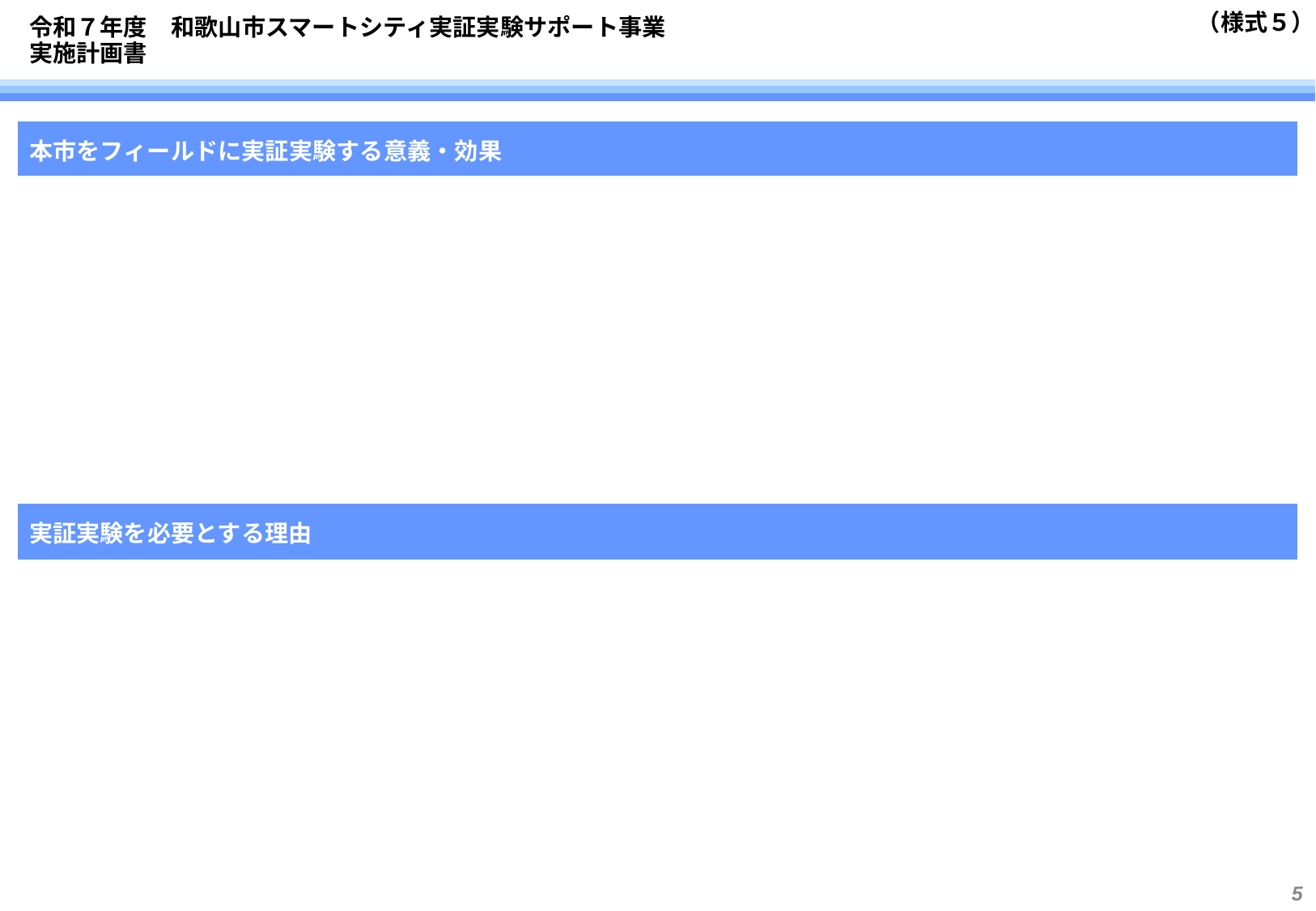

# 令和７年度　和歌山市スマートシティ実証実験サポート事業 実施計画書
| 本市をフィールドに実証実験する意義・効果 |
| --- |
|  |
| 実証実験を必要とする理由 |
|  |
5